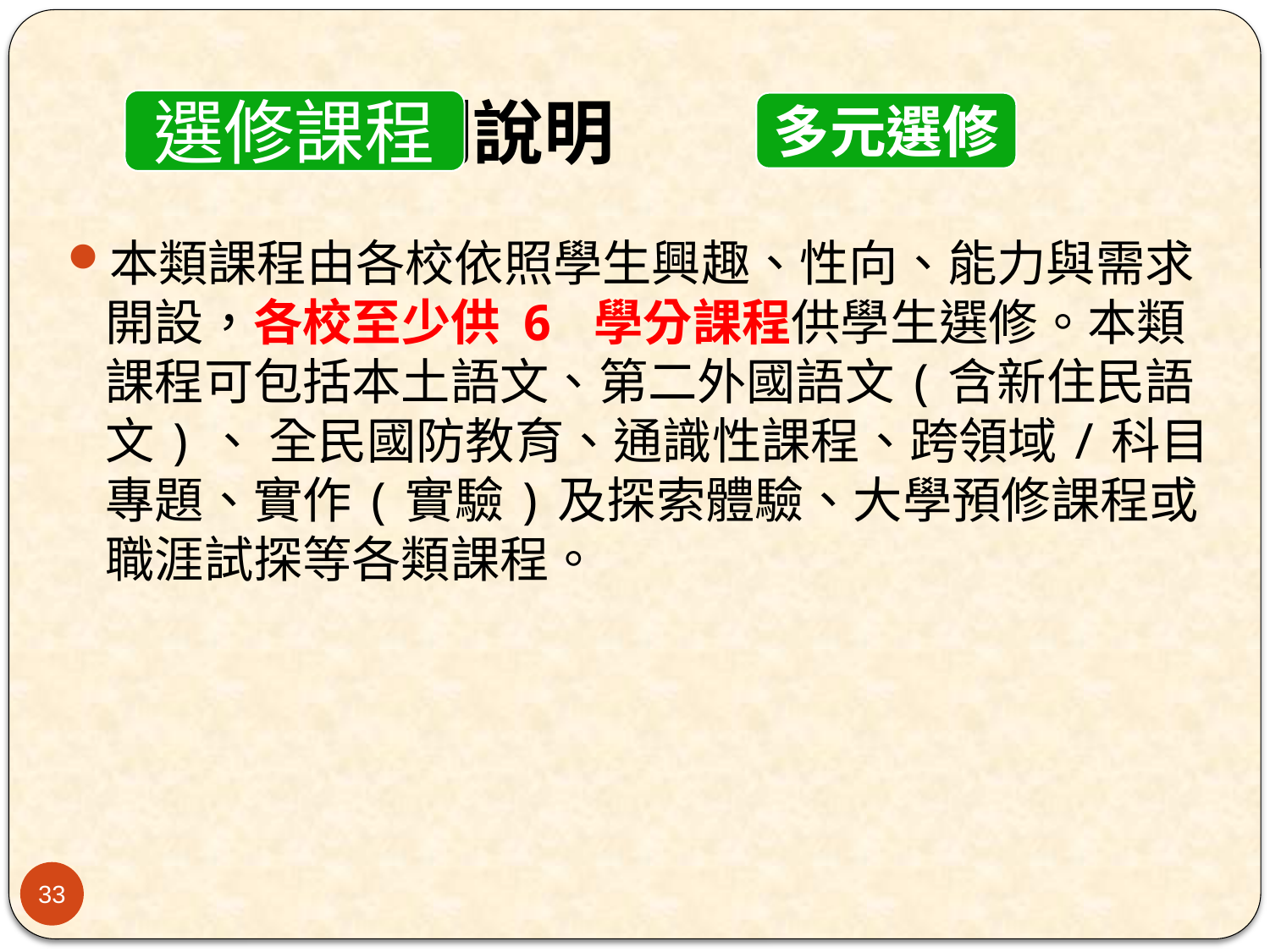

規劃說明
選修課程
多元選修
本類課程由各校依照學生興趣、性向、能力與需求開設，各校至少供 6 學分課程供學生選修。本類課程可包括本土語文、第二外國語文(含新住民語文)、 全民國防教育、通識性課程、跨領域/科目專題、實作(實驗)及探索體驗、大學預修課程或職涯試探等各類課程。

33